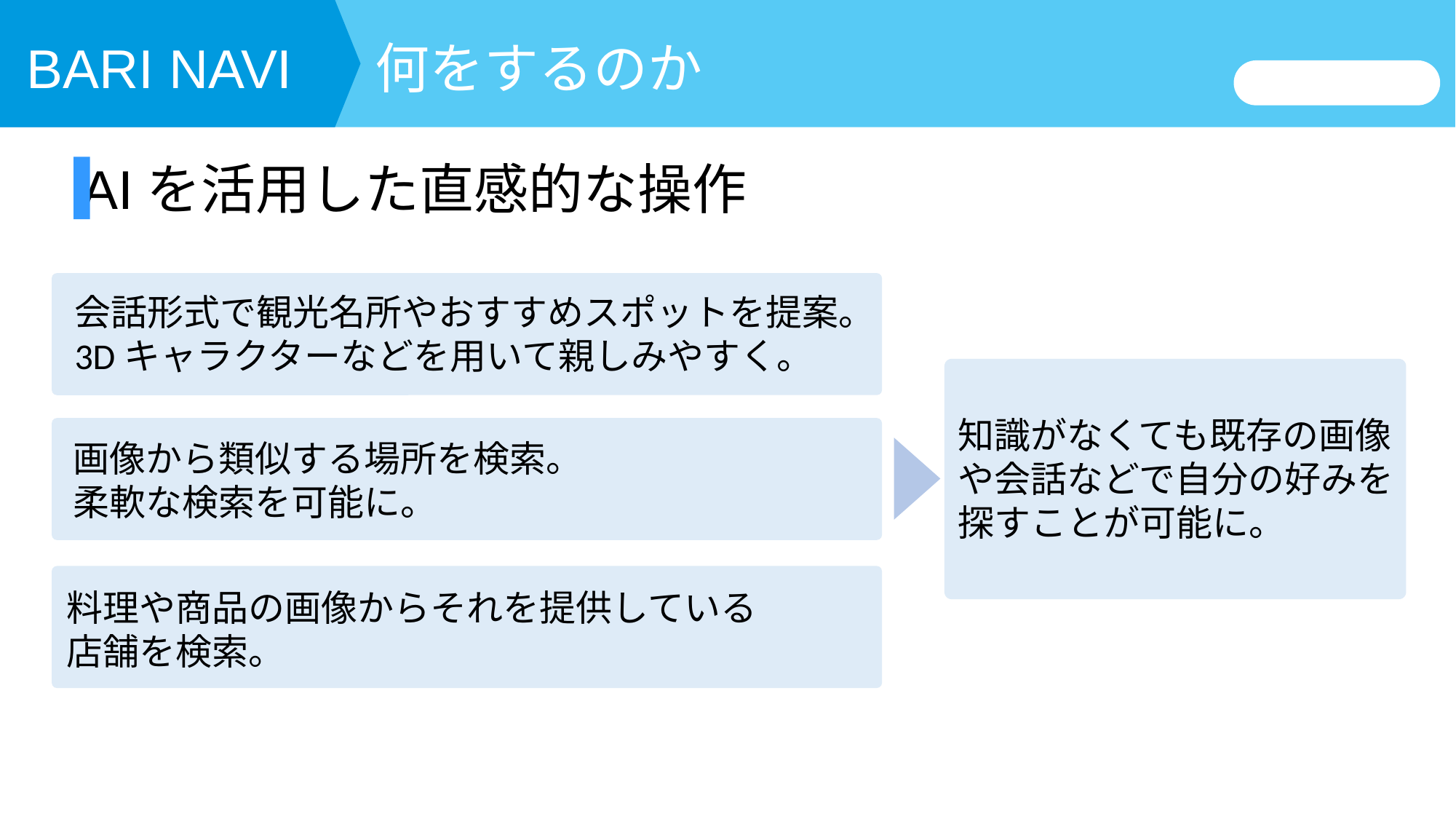

何をするのか
BARI NAVI

AIを活用した直感的な操作

会話形式で観光名所やおすすめスポットを提案。
3Dキャラクターなどを用いて親しみやすく。

知識がなくても既存の画像や会話などで自分の好みを探すことが可能に。

画像から類似する場所を検索。
柔軟な検索を可能に。

料理や商品の画像からそれを提供している
店舗を検索。